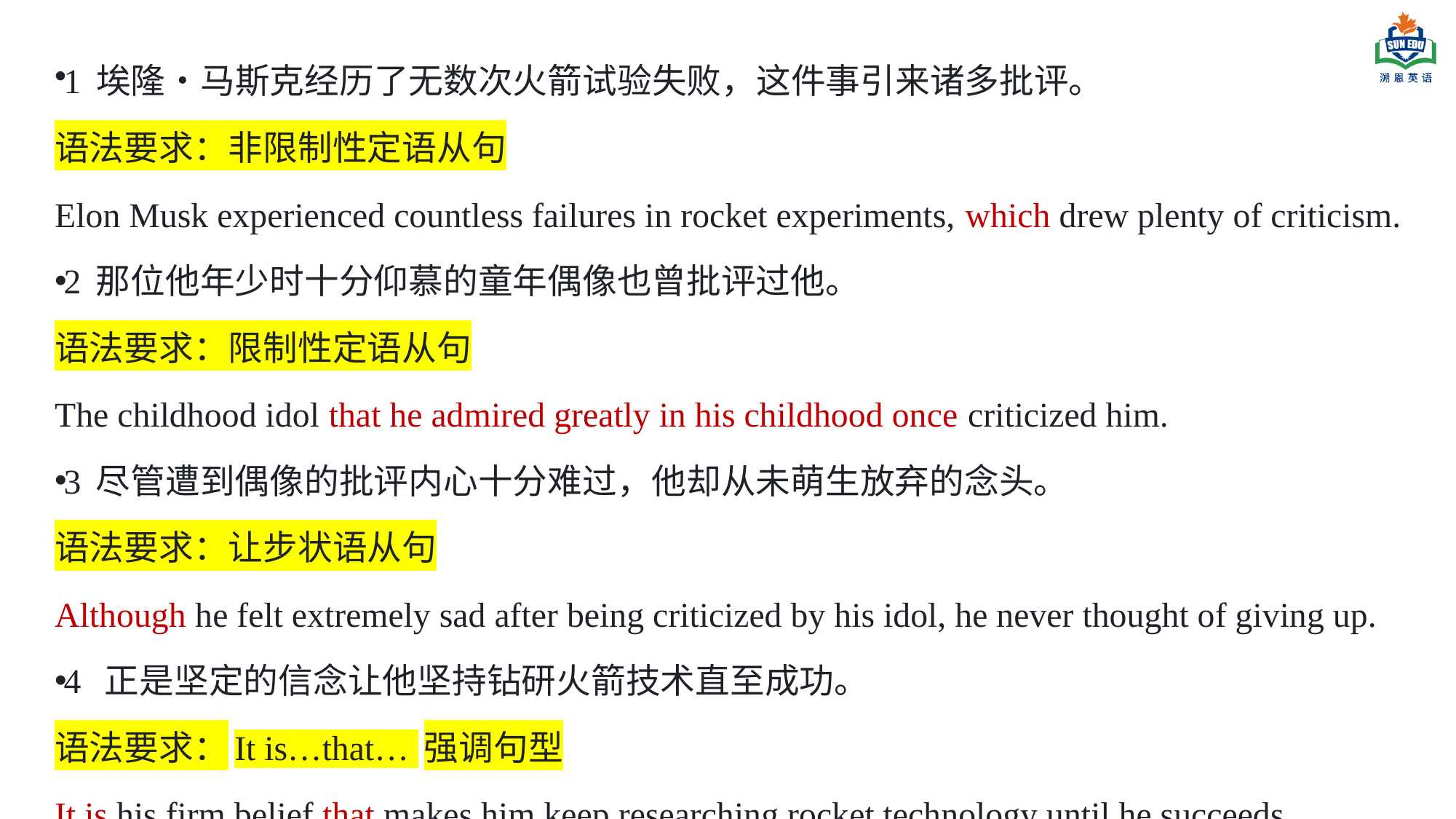

1 埃隆・马斯克经历了无数次火箭试验失败，这件事引来诸多批评。
语法要求：非限制性定语从句
Elon Musk experienced countless failures in rocket experiments, which drew plenty of criticism.
2 那位他年少时十分仰慕的童年偶像也曾批评过他。
语法要求：限制性定语从句
The childhood idol that he admired greatly in his childhood once criticized him.
3 尽管遭到偶像的批评内心十分难过，他却从未萌生放弃的念头。
语法要求：让步状语从句
Although he felt extremely sad after being criticized by his idol, he never thought of giving up.
4  正是坚定的信念让他坚持钻研火箭技术直至成功。
语法要求：It is…that… 强调句型
It is his firm belief that makes him keep researching rocket technology until he succeeds.